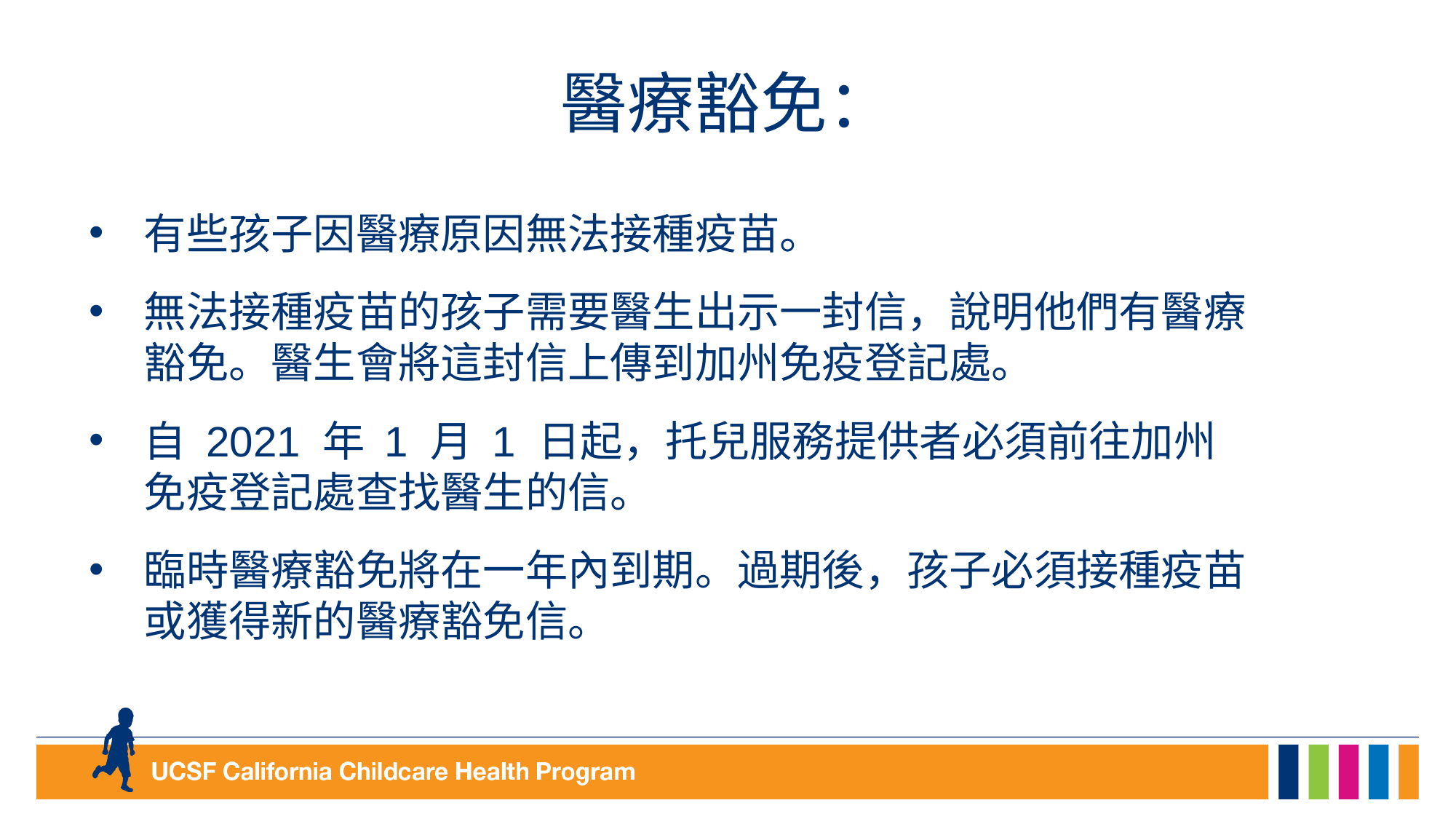

# 醫療豁免：​
有些孩子因醫療原因無法接種疫苗。
無法接種疫苗的孩子需要醫生出示一封信，說明他們有醫療豁免。醫生會將這封信上傳到加州免疫登記處。
自 2021 年 1 月 1 日起，托兒服務提供者必須前往加州免疫登記處查找醫生的信。​​​
臨時醫療豁免將在一年內到期。過期後，孩子必須接種疫苗或獲得新的醫療豁免信。​